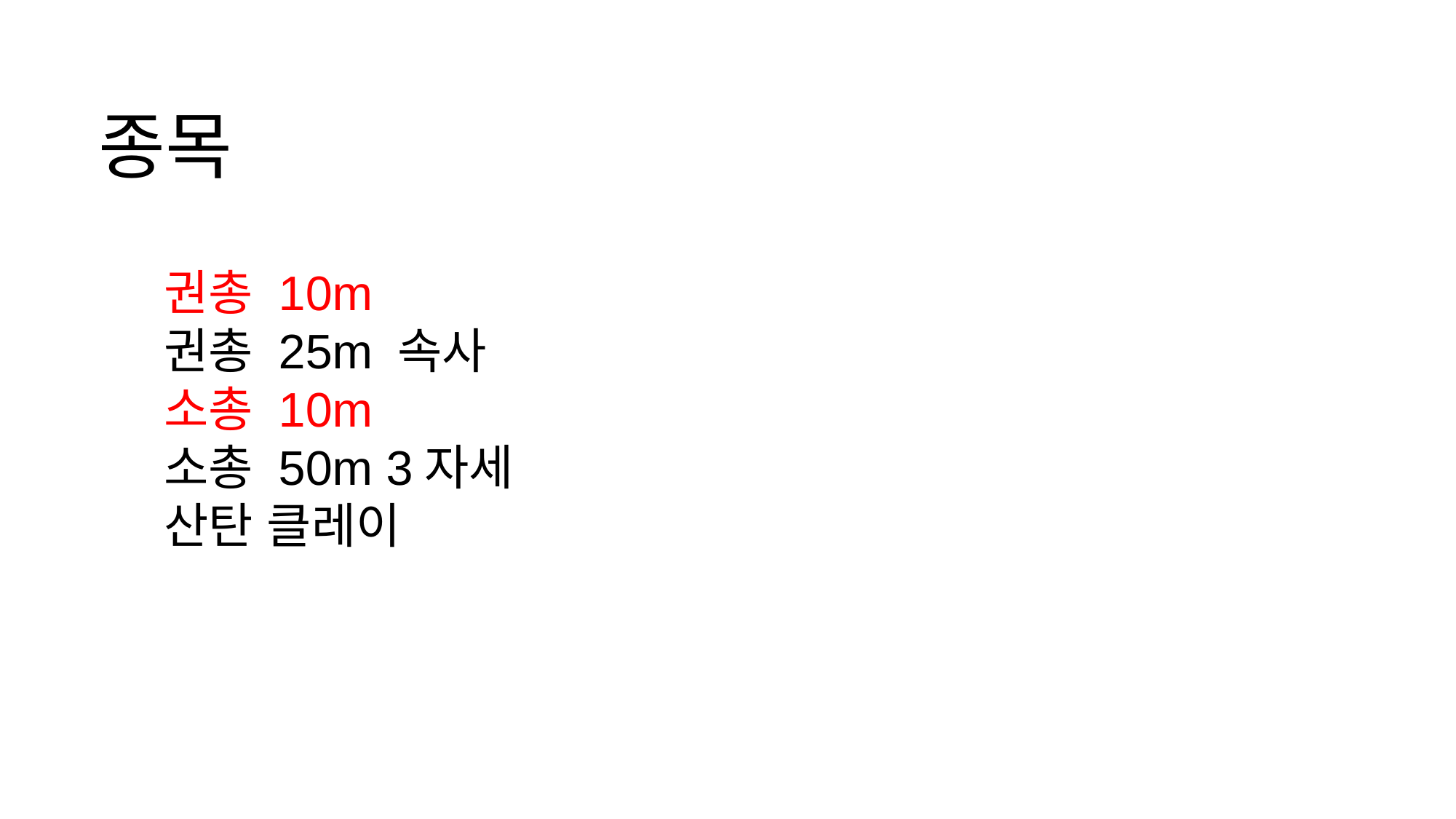

종목
권총 10m
권총 25m 속사
소총 10m
소총 50m 3자세
산탄 클레이